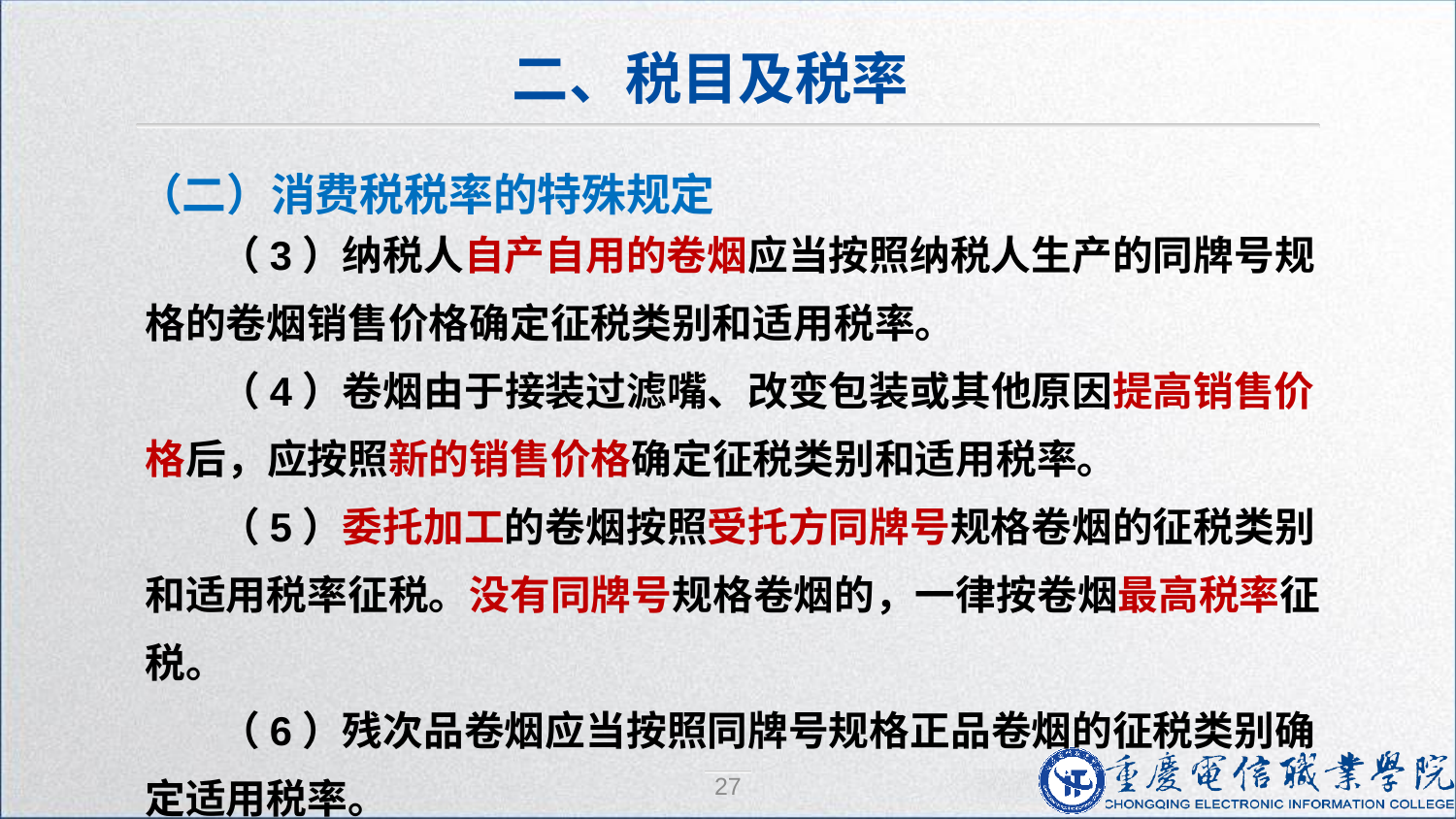

二、税目及税率
（二）消费税税率的特殊规定

（3）纳税人自产自用的卷烟应当按照纳税人生产的同牌号规格的卷烟销售价格确定征税类别和适用税率。
（4）卷烟由于接装过滤嘴、改变包装或其他原因提高销售价格后，应按照新的销售价格确定征税类别和适用税率。
（5）委托加工的卷烟按照受托方同牌号规格卷烟的征税类别和适用税率征税。没有同牌号规格卷烟的，一律按卷烟最高税率征税。
（6）残次品卷烟应当按照同牌号规格正品卷烟的征税类别确定适用税率。

27